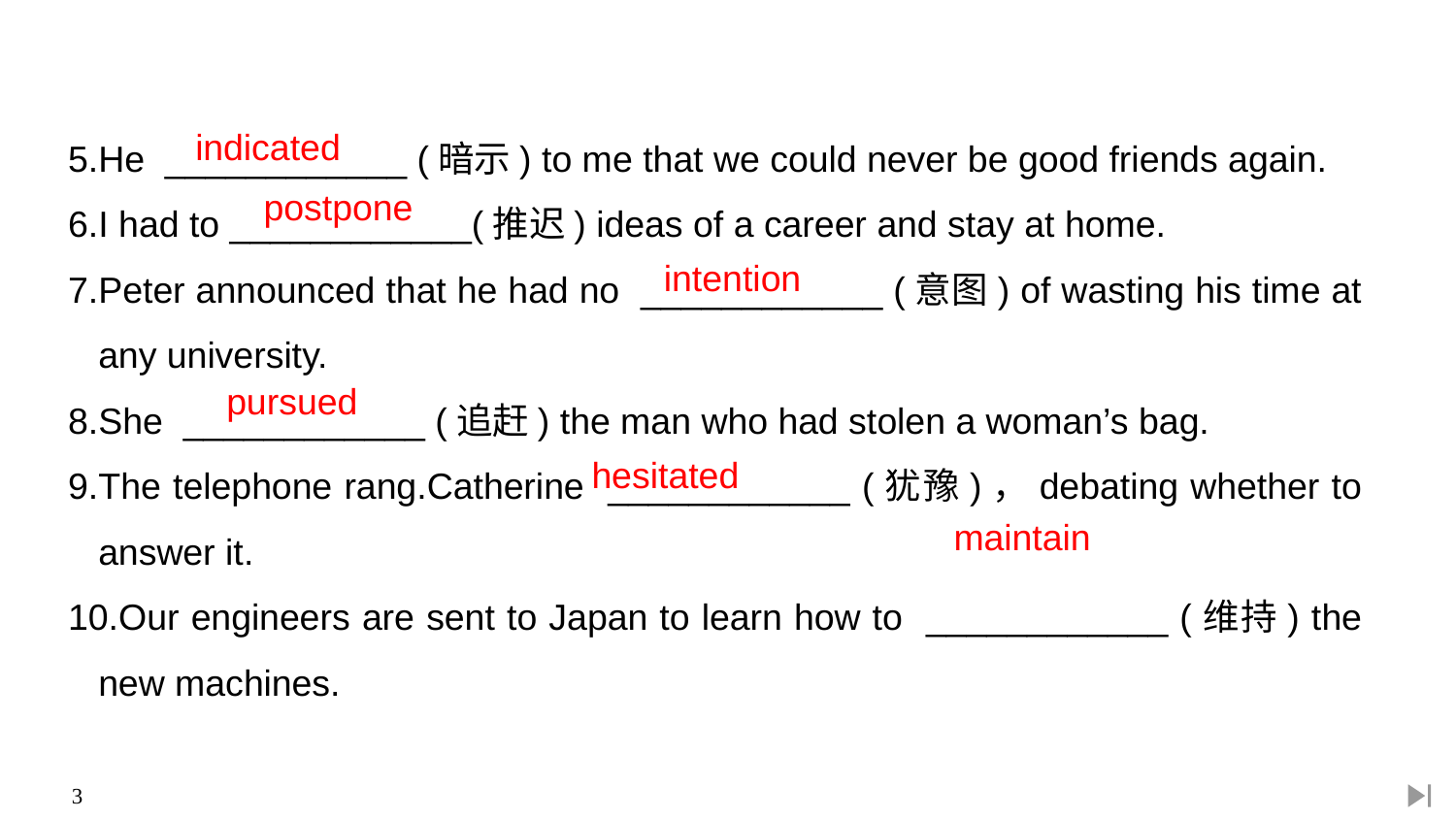

5.He  ____________ (暗示) to me that we could never be good friends again.
6.I had to ____________(推迟) ideas of a career and stay at home.
7.Peter announced that he had no  ____________ (意图) of wasting his time at any university.
8.She  ____________ (追赶) the man who had stolen a woman’s bag.
9.The telephone rang.Catherine  ____________ (犹豫)，debating whether to answer it.
10.Our engineers are sent to Japan to learn how to  ____________ (维持) the new machines.
indicated
postpone
intention
pursued
hesitated
maintain